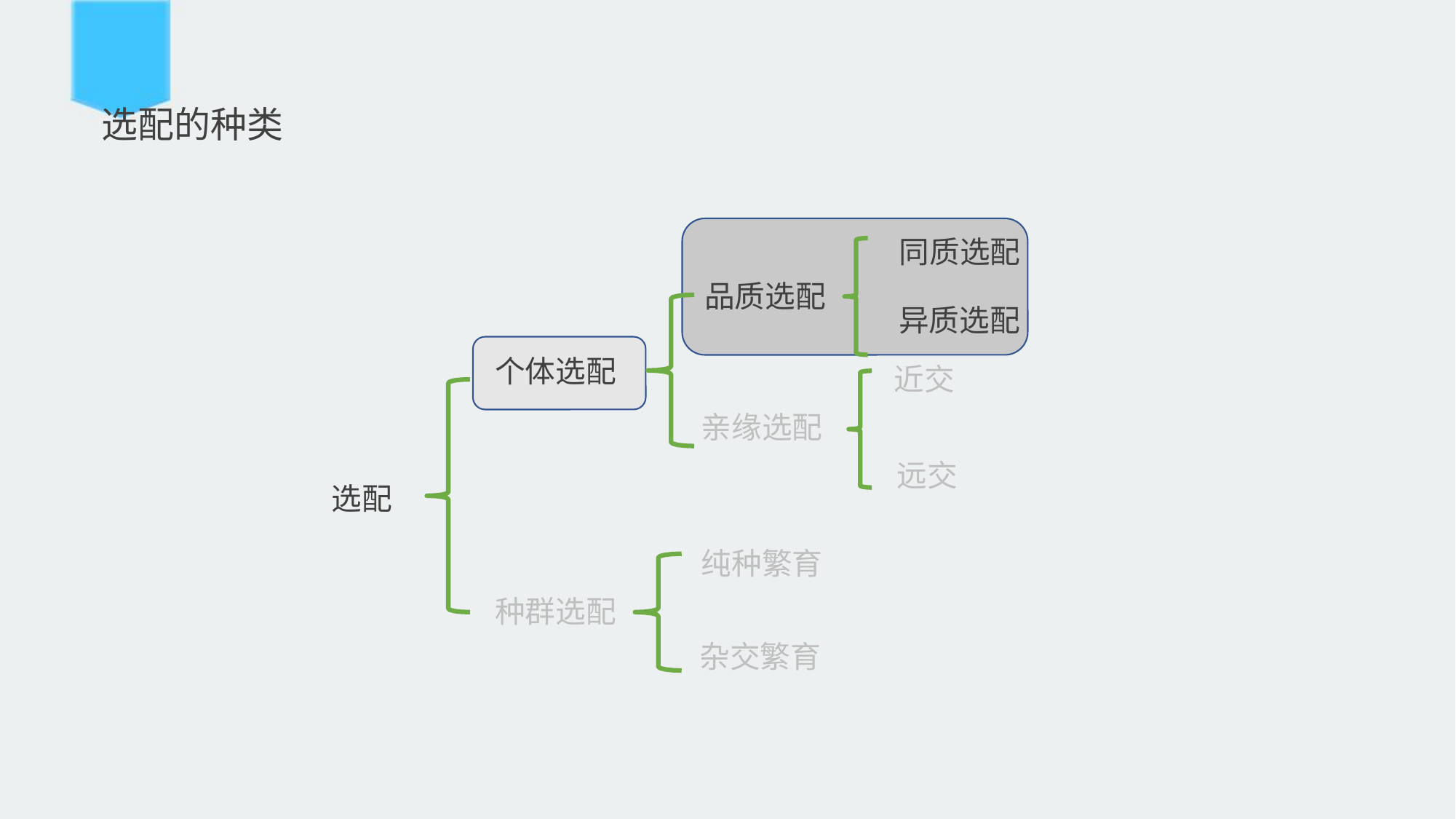

# 选配的种类

同质选配
异质选配 近交

品质选配

个体选配

亲缘选配
远交
选配
纯种繁育
种群选配
杂交繁育